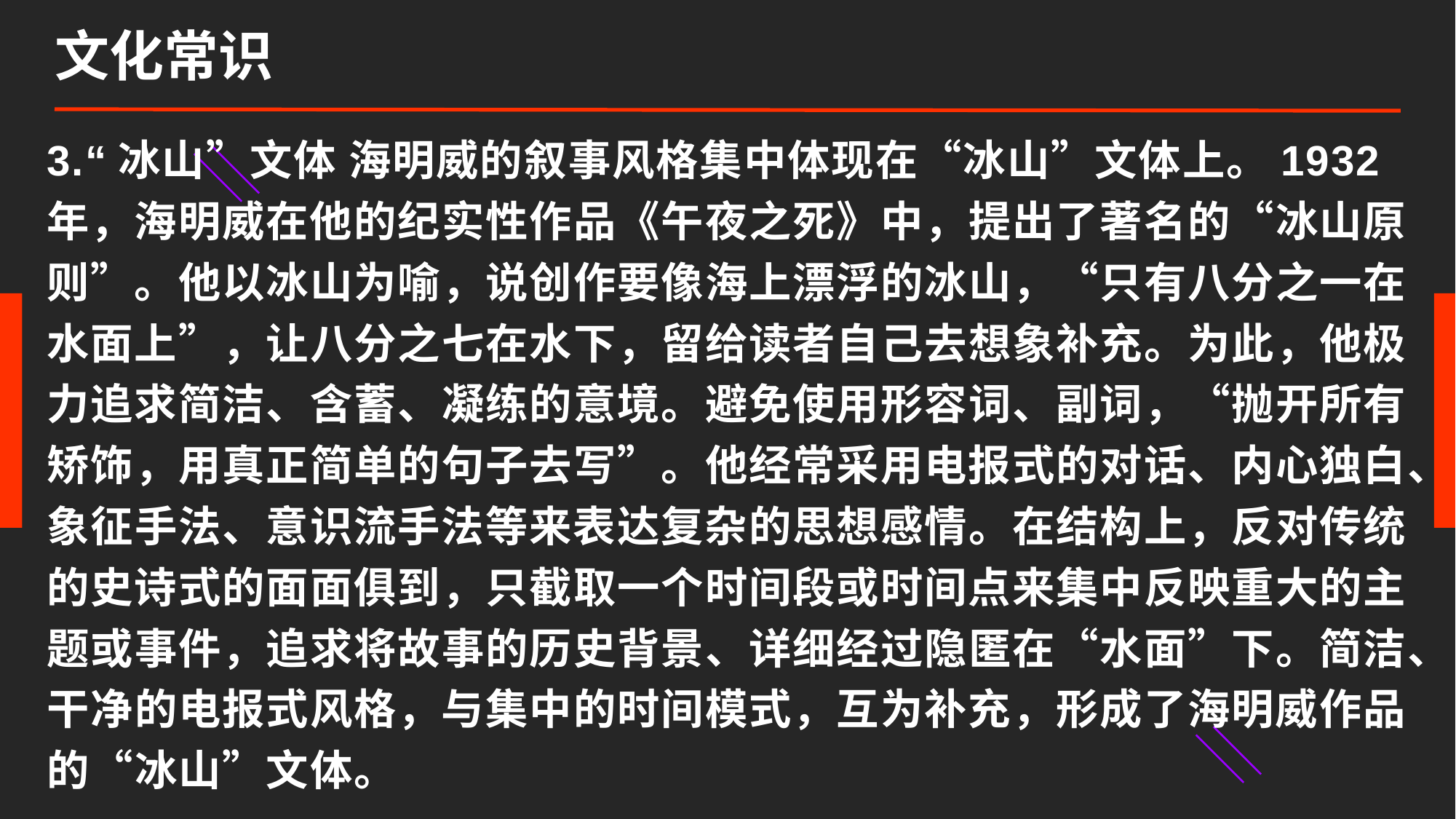

文化常识
3.“冰山”文体 海明威的叙事风格集中体现在“冰山”文体上。1932年，海明威在他的纪实性作品《午夜之死》中，提出了著名的“冰山原则”。他以冰山为喻，说创作要像海上漂浮的冰山，“只有八分之一在水面上”，让八分之七在水下，留给读者自己去想象补充。为此，他极力追求简洁、含蓄、凝练的意境。避免使用形容词、副词，“抛开所有矫饰，用真正简单的句子去写”。他经常采用电报式的对话、内心独白、象征手法、意识流手法等来表达复杂的思想感情。在结构上，反对传统的史诗式的面面俱到，只截取一个时间段或时间点来集中反映重大的主题或事件，追求将故事的历史背景、详细经过隐匿在“水面”下。简洁、干净的电报式风格，与集中的时间模式，互为补充，形成了海明威作品的“冰山”文体。